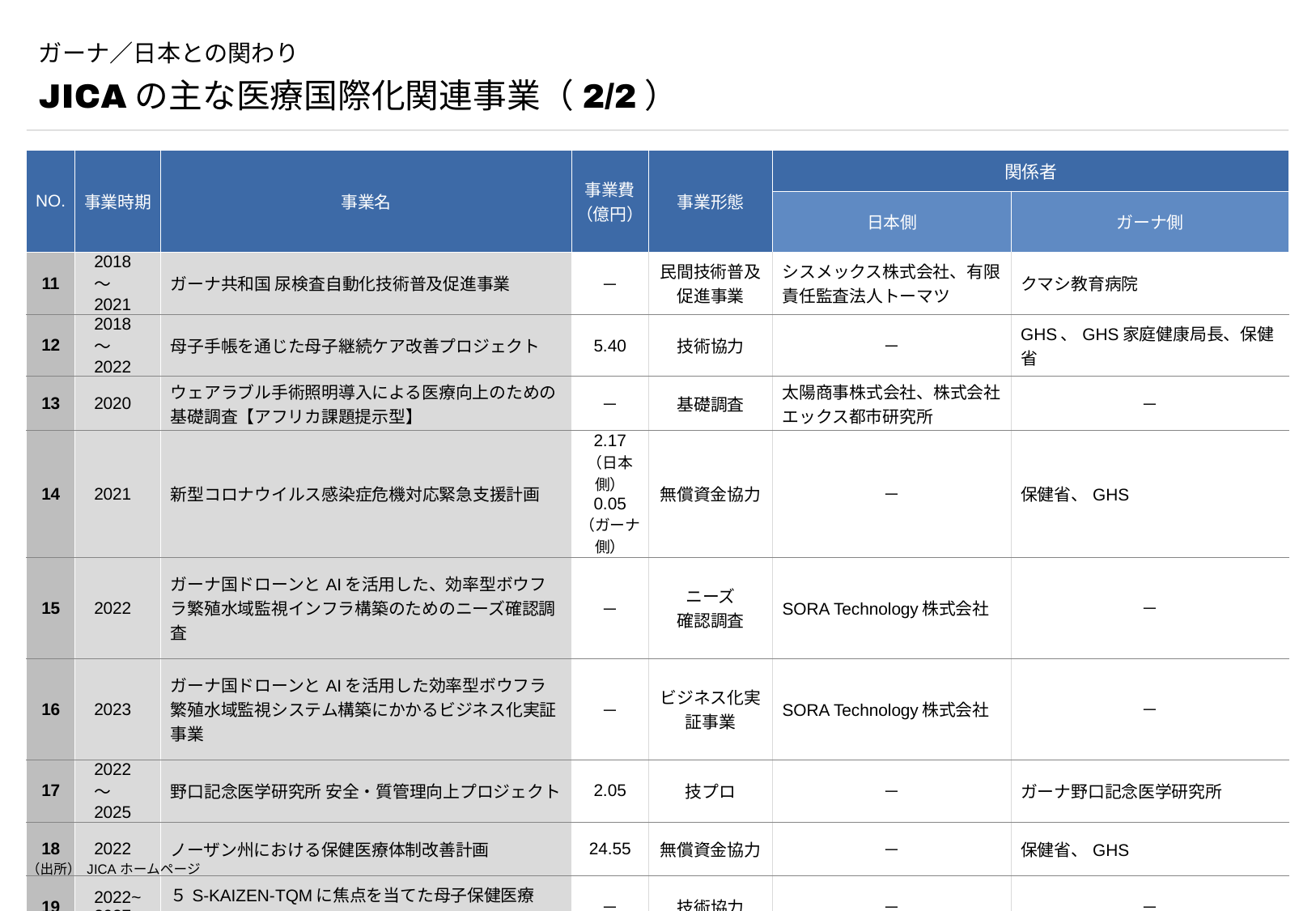

# ガーナ／日本との関わり
JICAの主な医療国際化関連事業（2/2）
| NO. | 事業時期 | 事業名 | 事業費 （億円） | 事業形態 | 関係者 |  |
| --- | --- | --- | --- | --- | --- | --- |
|  |  |  |  |  | 日本側 | ガーナ側 |
| 11 | 2018～ 2021 | ガーナ共和国 尿検査自動化技術普及促進事業 | － | 民間技術普及促進事業 | シスメックス株式会社、有限責任監査法人トーマツ | クマシ教育病院 |
| 12 | 2018～ 2022 | 母子手帳を通じた母子継続ケア改善プロジェクト | 5.40 | 技術協力 | － | GHS、GHS家庭健康局長、保健省 |
| 13 | 2020 | ウェアラブル手術照明導入による医療向上のための基礎調査【アフリカ課題提示型】 | － | 基礎調査 | 太陽商事株式会社、株式会社エックス都市研究所 | － |
| 14 | 2021 | 新型コロナウイルス感染症危機対応緊急支援計画 | 2.17 （日本側） 0.05 （ガーナ側） | 無償資金協力 | － | 保健省、GHS |
| 15 | 2022 | ガーナ国ドローンとAIを活用した、効率型ボウフラ繁殖水域監視インフラ構築のためのニーズ確認調査 | － | ニーズ 確認調査 | SORA Technology株式会社 | － |
| 16 | 2023 | ガーナ国ドローンとAIを活用した効率型ボウフラ繁殖水域監視システム構築にかかるビジネス化実証事業 | － | ビジネス化実証事業 | SORA Technology株式会社 | － |
| 17 | 2022～ 2025 | 野口記念医学研究所 安全・質管理向上プロジェクト | 2.05 | 技プロ | － | ガーナ野口記念医学研究所 |
| 18 | 2022 | ノーザン州における保健医療体制改善計画 | 24.55 | 無償資金協力 | － | 保健省、GHS |
| 19 | 2022~ 2027 | ５S-KAIZEN-TQMに焦点を当てた母子保健医療サービスの質の改善プロジェクト | － | 技術協力 | － | － |
（出所） JICAホームページ